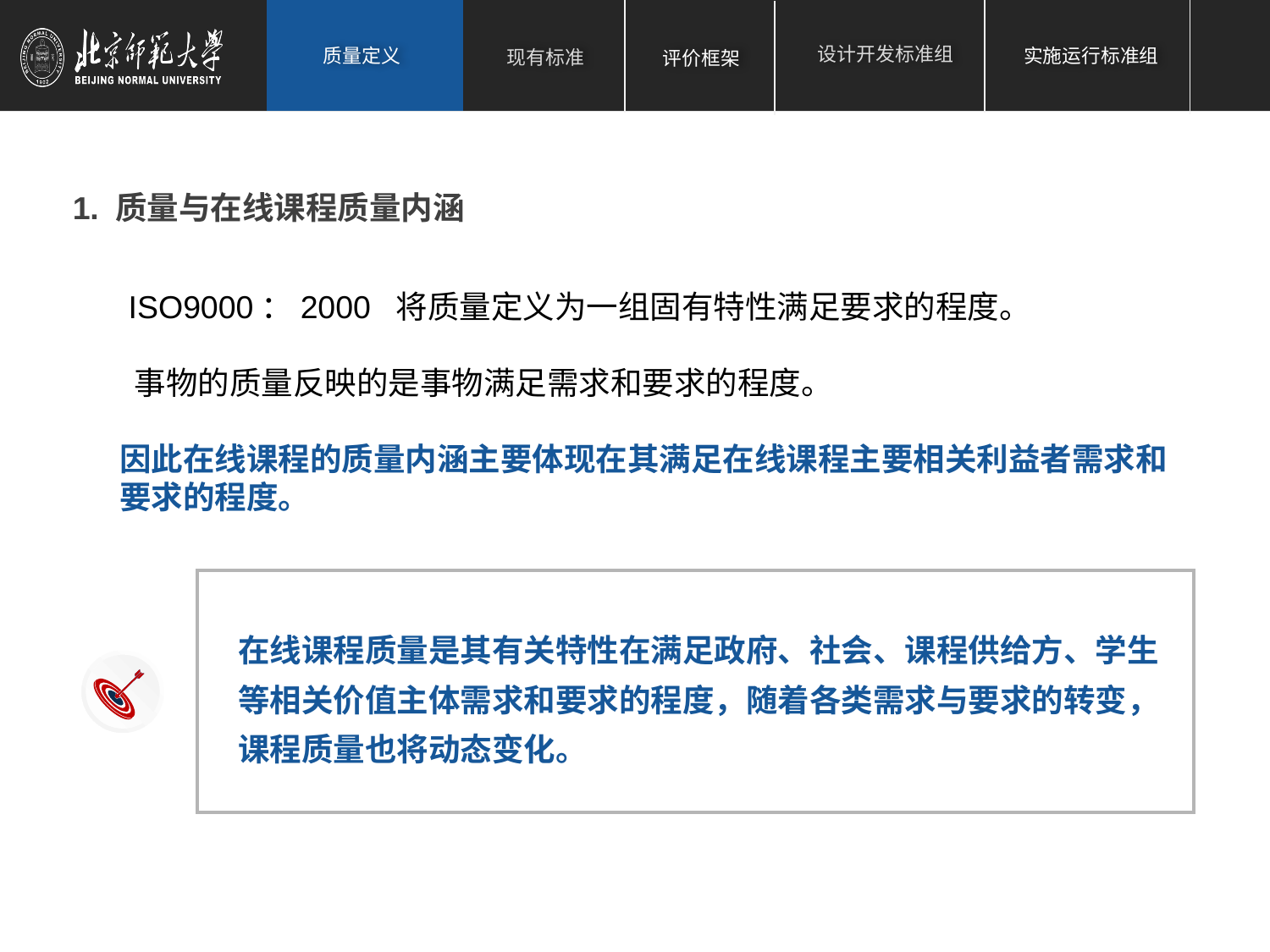

1. 质量与在线课程质量内涵
 ISO9000：2000  将质量定义为一组固有特性满足要求的程度。

 事物的质量反映的是事物满足需求和要求的程度。

因此在线课程的质量内涵主要体现在其满足在线课程主要相关利益者需求和要求的程度。

在线课程质量是其有关特性在满足政府、社会、课程供给方、学生等相关价值主体需求和要求的程度，随着各类需求与要求的转变，课程质量也将动态变化。